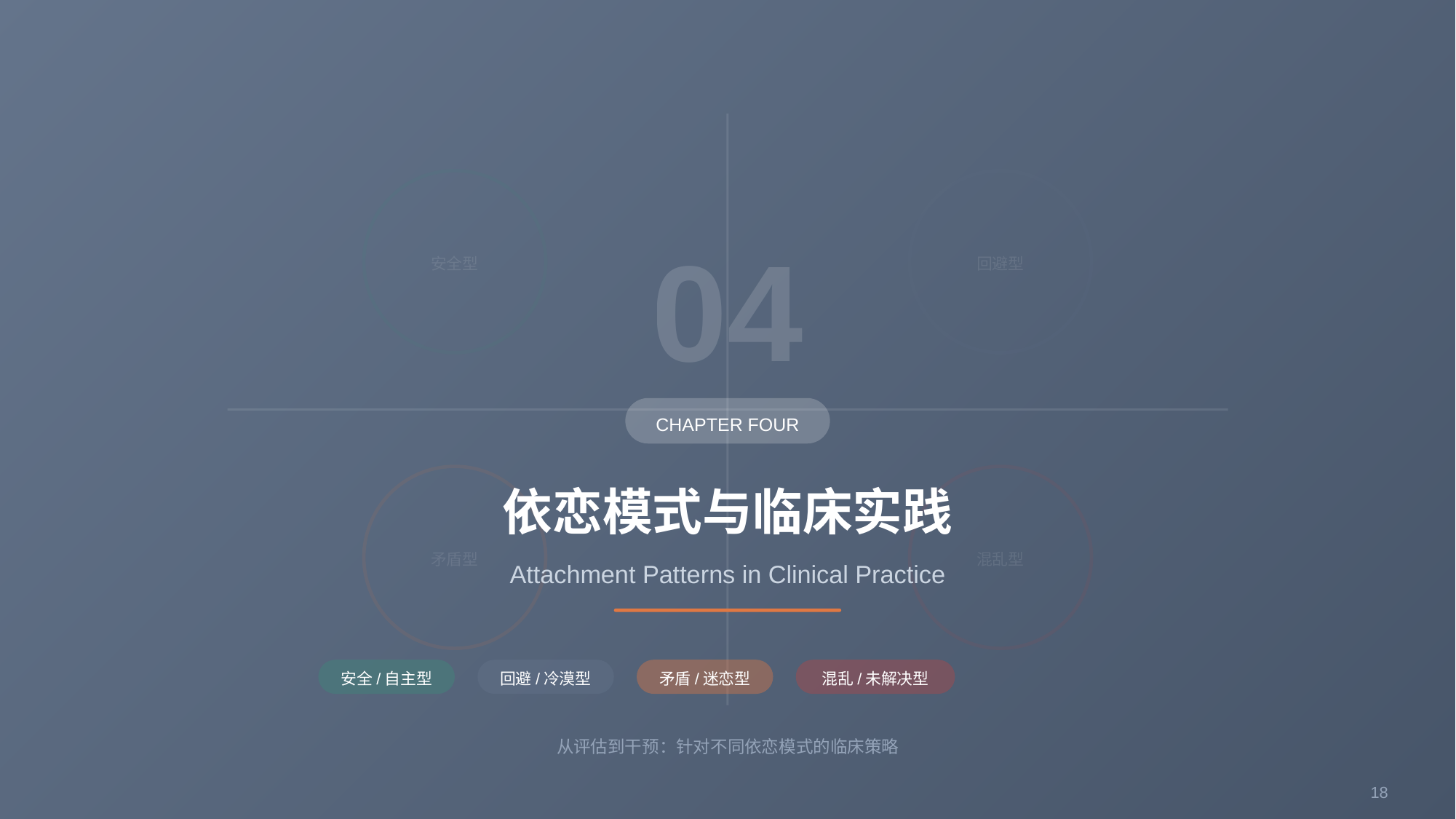

04
安全型
回避型

CHAPTER FOUR

依恋模式与临床实践
矛盾型
混乱型
Attachment Patterns in Clinical Practice

安全/自主型
回避/冷漠型
矛盾/迷恋型
混乱/未解决型
从评估到干预：针对不同依恋模式的临床策略
18